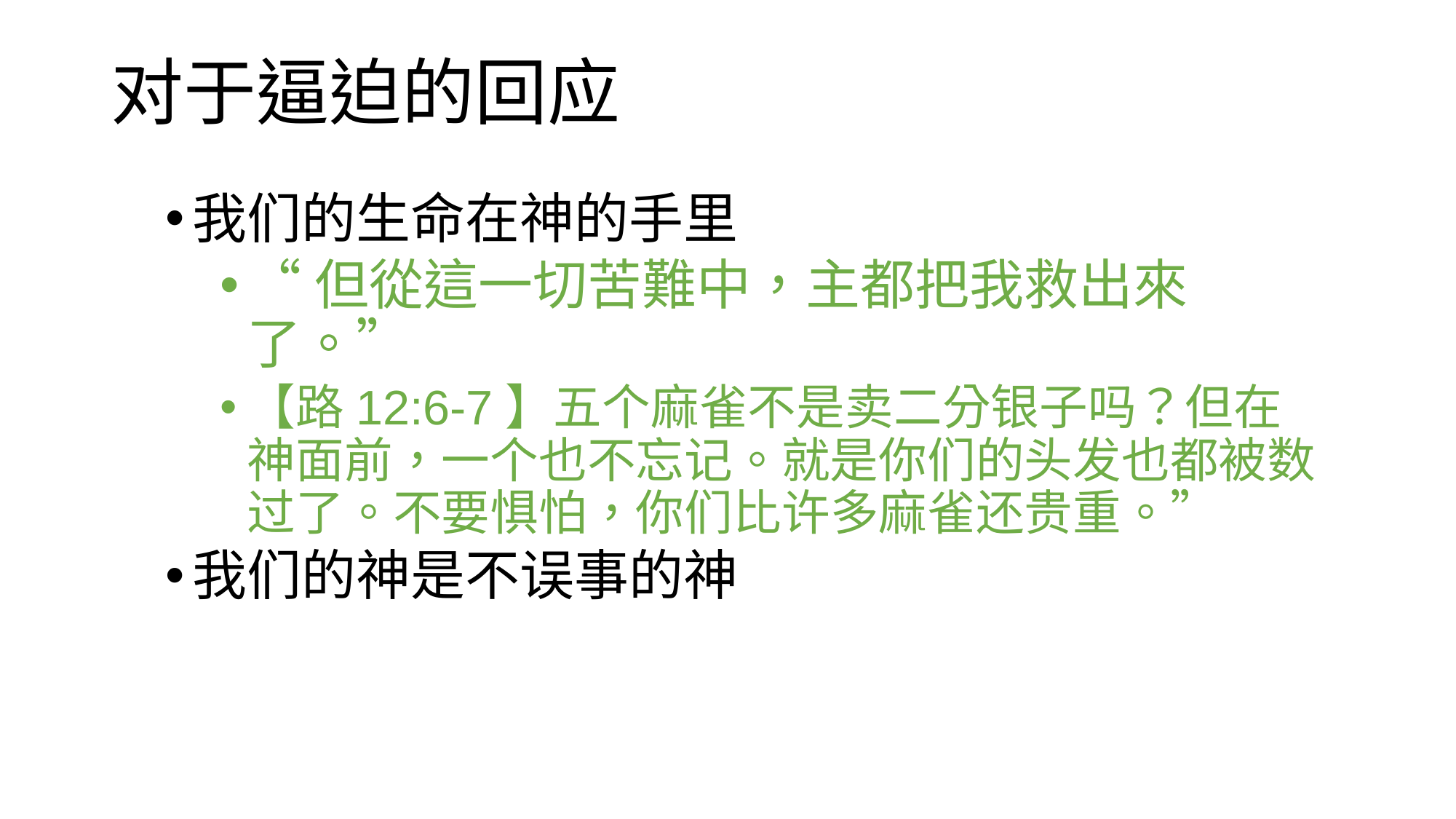

# 对于逼迫的回应
我们的生命在神的手里
“但從這一切苦難中，主都把我救出來了。”
【路12:6-7】五个麻雀不是卖二分银子吗？但在　神面前，一个也不忘记。就是你们的头发也都被数过了。不要惧怕，你们比许多麻雀还贵重。”
我们的神是不误事的神